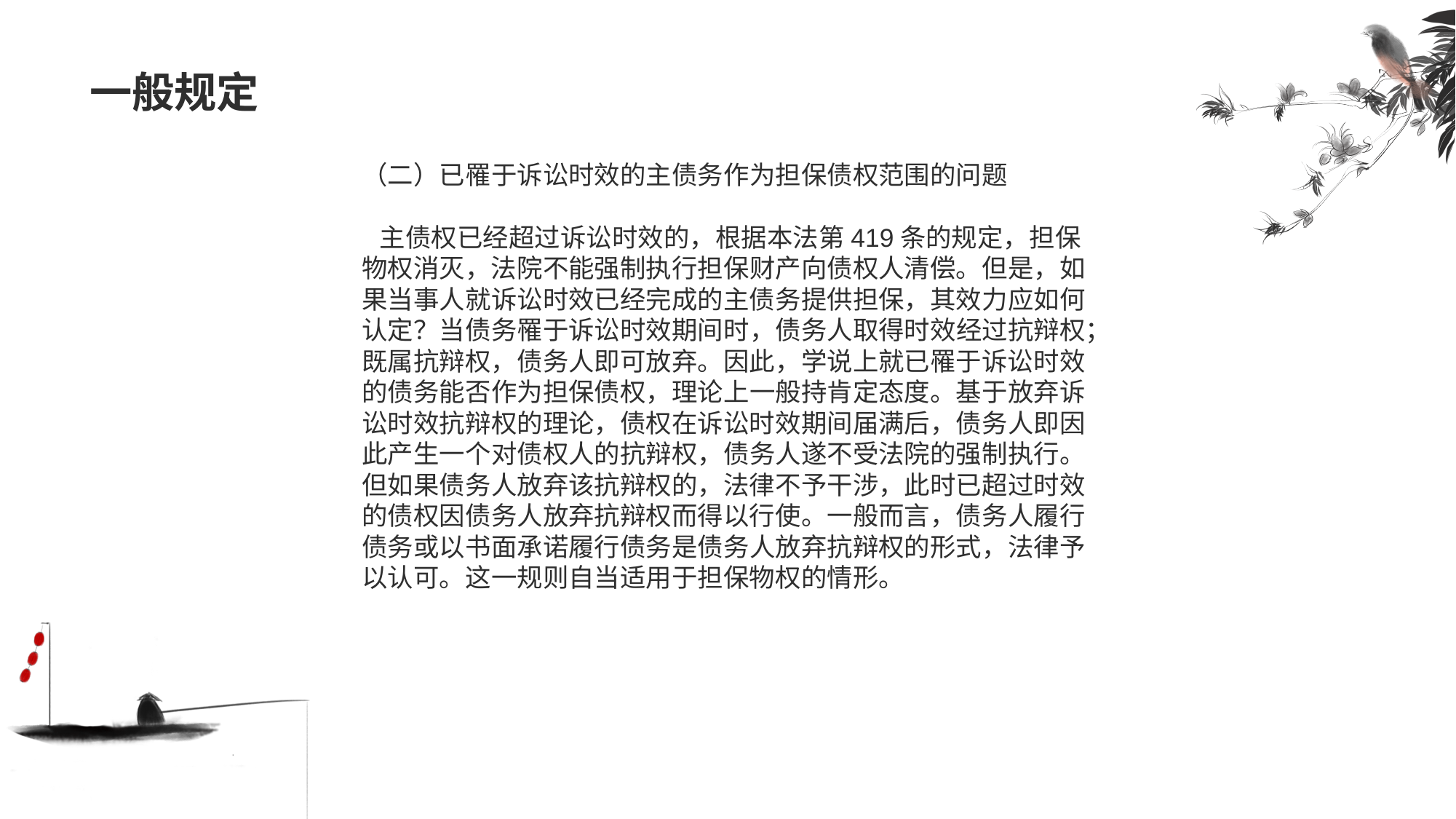

# 一般规定

（二）已罹于诉讼时效的主债务作为担保债权范围的问题

  主债权已经超过诉讼时效的，根据本法第419条的规定，担保物权消灭，法院不能强制执行担保财产向债权人清偿。但是，如果当事人就诉讼时效已经完成的主债务提供担保，其效力应如何认定？当债务罹于诉讼时效期间时，债务人取得时效经过抗辩权；既属抗辩权，债务人即可放弃。因此，学说上就已罹于诉讼时效的债务能否作为担保债权，理论上一般持肯定态度。基于放弃诉讼时效抗辩权的理论，债权在诉讼时效期间届满后，债务人即因此产生一个对债权人的抗辩权，债务人遂不受法院的强制执行。但如果债务人放弃该抗辩权的，法律不予干涉，此时已超过时效的债权因债务人放弃抗辩权而得以行使。一般而言，债务人履行债务或以书面承诺履行债务是债务人放弃抗辩权的形式，法律予以认可。这一规则自当适用于担保物权的情形。
41